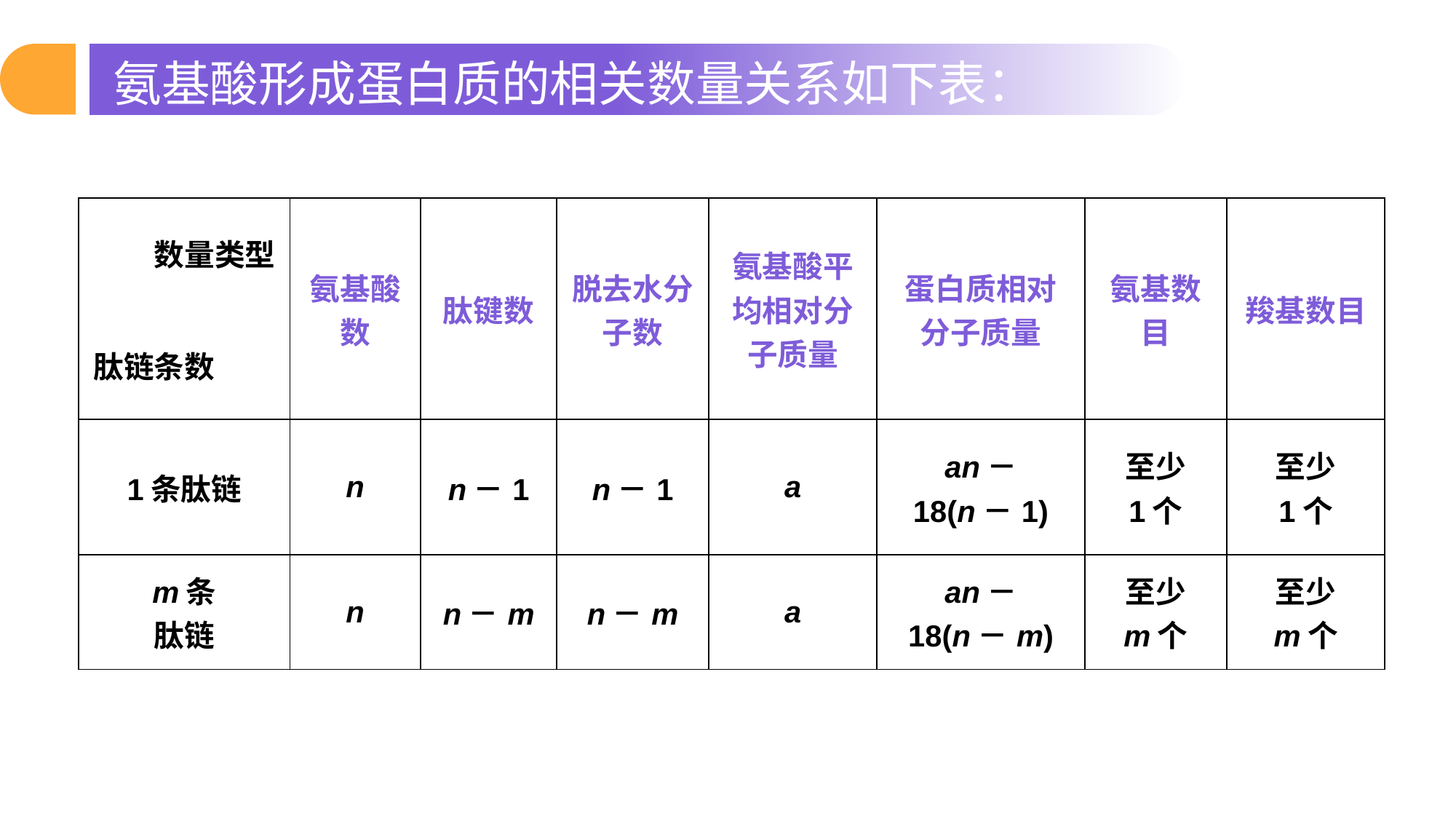

氨基酸形成蛋白质的相关数量关系如下表：
| 数量类型 肽链条数 | 氨基酸数 | 肽键数 | 脱去水分子数 | 氨基酸平均相对分子质量 | 蛋白质相对分子质量 | 氨基数目 | 羧基数目 |
| --- | --- | --- | --- | --- | --- | --- | --- |
| 1条肽链 | n | n－1 | n－1 | a | an－ 18(n－1) | 至少 1个 | 至少 1个 |
| m条 肽链 | n | n－m | n－m | a | an－ 18(n－m) | 至少 m个 | 至少 m个 |